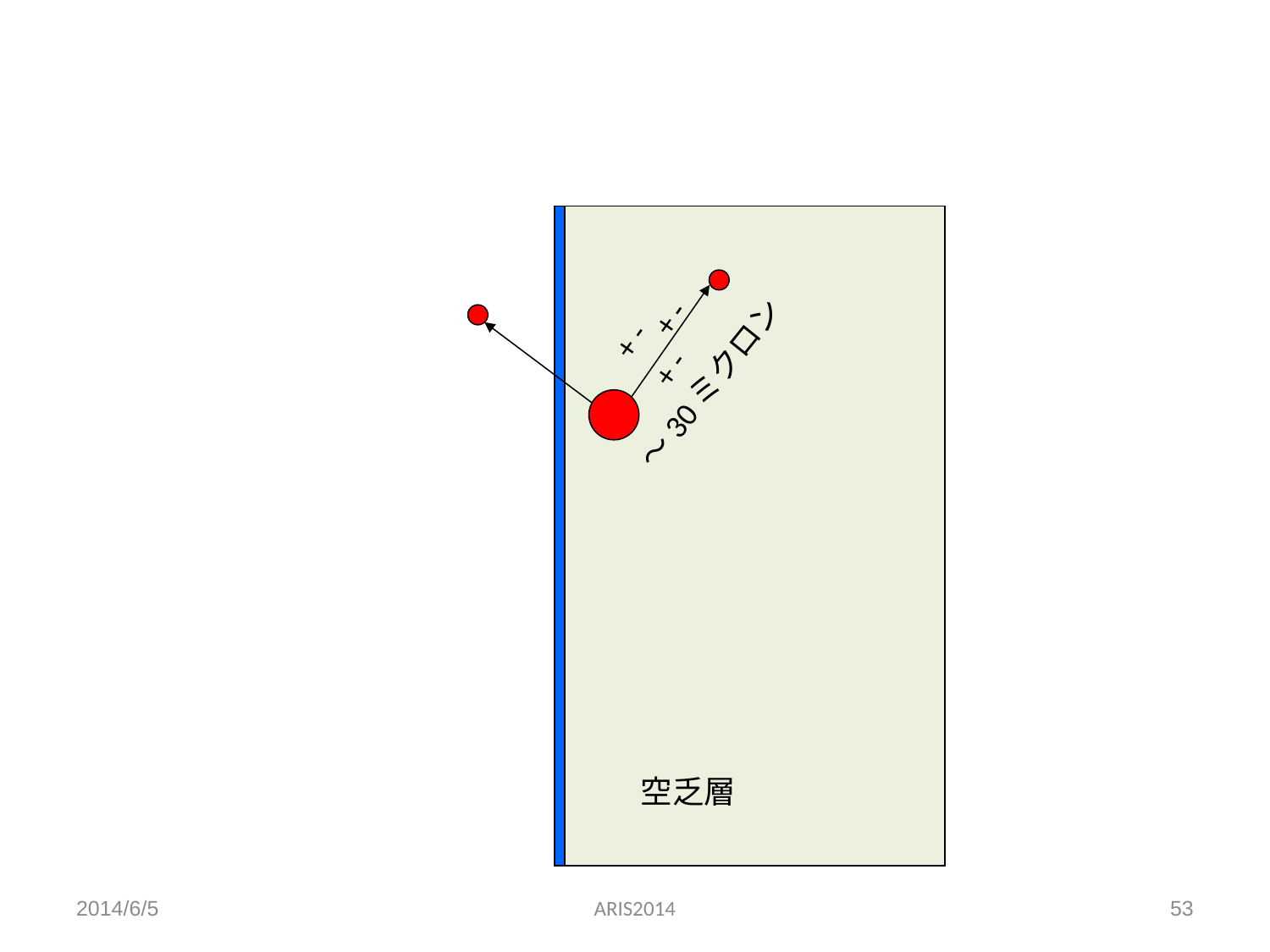

位置感応型半導体検出器

+ -
+ -
+ -
～30ミクロン

空乏層
2014/6/5
ARIS2014
53